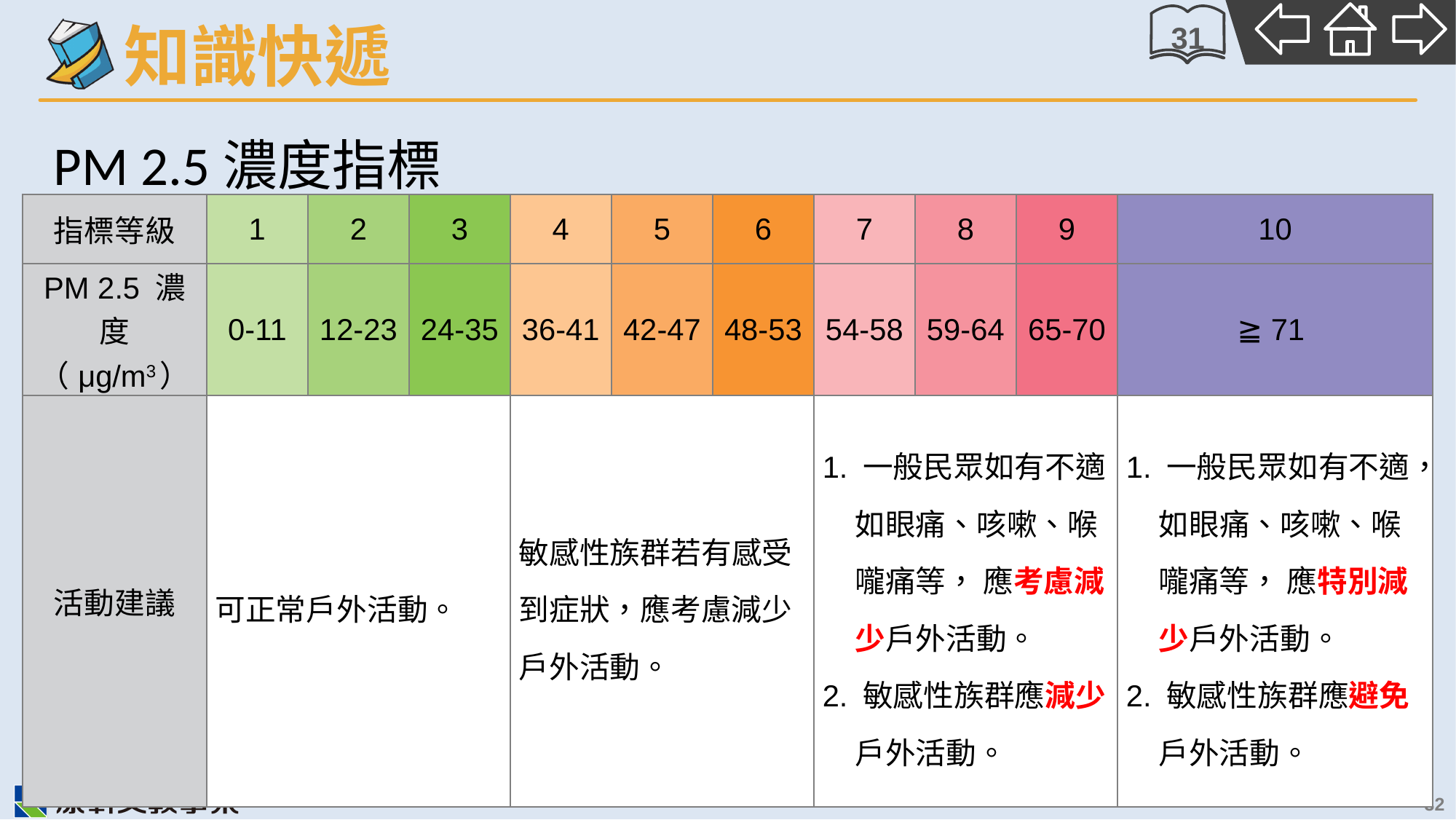

31
PM 2.5濃度指標
| 指標等級 | 1 | 2 | 3 | 4 | 5 | 6 | 7 | 8 | 9 | 10 |
| --- | --- | --- | --- | --- | --- | --- | --- | --- | --- | --- |
| PM 2.5 濃度 （μg/m3） | 0-11 | 12-23 | 24-35 | 36-41 | 42-47 | 48-53 | 54-58 | 59-64 | 65-70 | ≧ 71 |
| 活動建議 | 可正常戶外活動。 |  |  | 敏感性族群若有感受到症狀，應考慮減少戶外活動。 |  |  | 1. 一般民眾如有不適，如眼痛、咳嗽、喉嚨痛等， 應考慮減少戶外活動。 2. 敏感性族群應減少戶外活動。 |  |  | 1. 一般民眾如有不適，如眼痛、咳嗽、喉嚨痛等， 應特別減少戶外活動。 2. 敏感性族群應避免戶外活動。 |
32